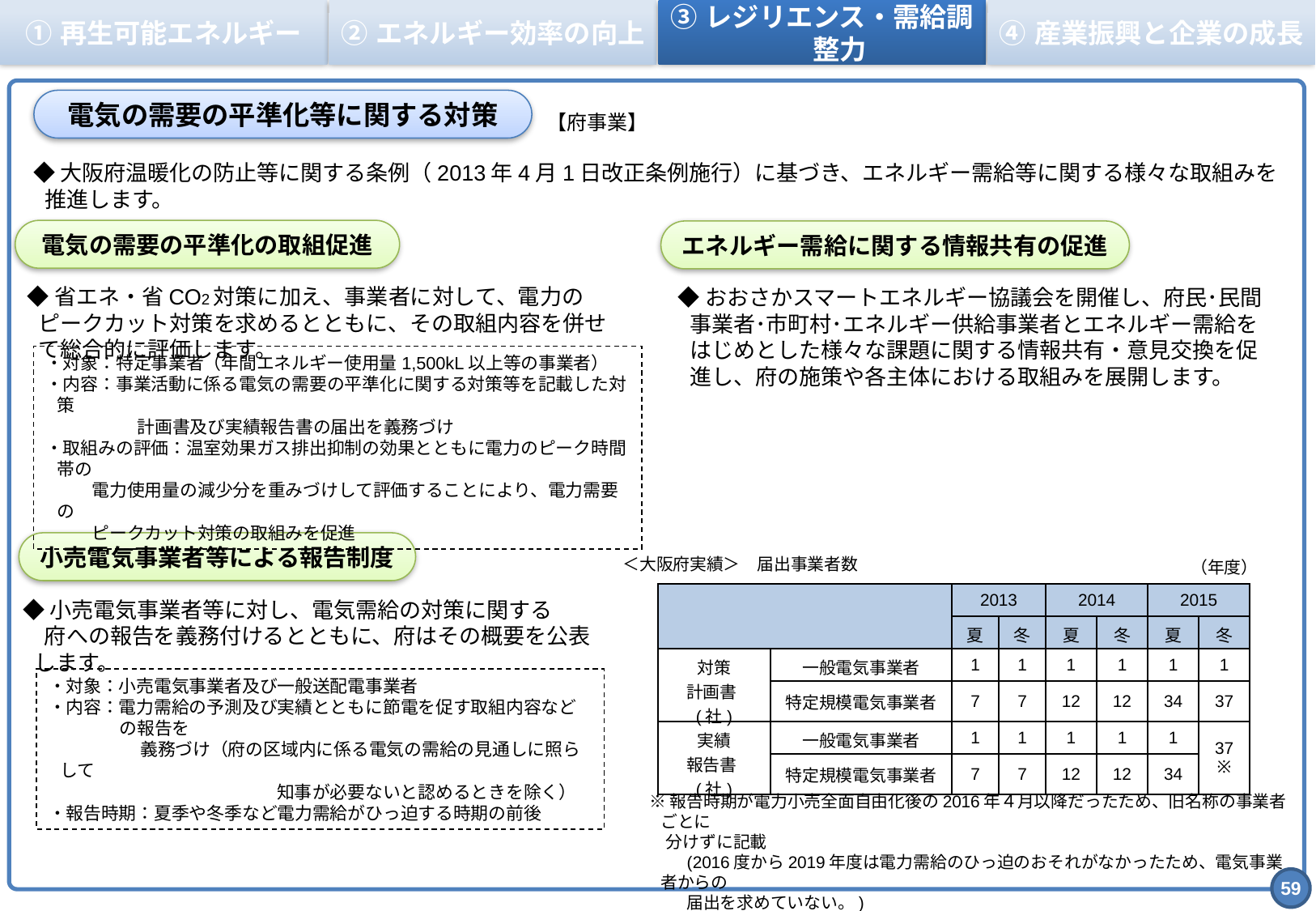

①	再生可能エネルギー
②	エネルギー効率の向上
③	レジリエンス・需給調整力
④	産業振興と企業の成長

電気の需要の平準化等に関する対策
【府事業】
◆大阪府温暖化の防止等に関する条例（2013年4月1日改正条例施行）に基づき、エネルギー需給等に関する様々な取組みを推進します。
電気の需要の平準化の取組促進
エネルギー需給に関する情報共有の促進
◆省エネ・省CO2対策に加え、事業者に対して、電力のピークカット対策を求めるとともに、その取組内容を併せて総合的に評価します。
◆おおさかスマートエネルギー協議会を開催し、府民･民間事業者･市町村･エネルギー供給事業者とエネルギー需給をはじめとした様々な課題に関する情報共有・意見交換を促進し、府の施策や各主体における取組みを展開します。
・対象：特定事業者（年間エネルギー使用量1,500kL以上等の事業者）
・内容：事業活動に係る電気の需要の平準化に関する対策等を記載した対策
　　　　　 計画書及び実績報告書の届出を義務づけ
・取組みの評価：温室効果ガス排出抑制の効果とともに電力のピーク時間帯の
           電力使用量の減少分を重みづけして評価することにより、電力需要の
           ピークカット対策の取組みを促進
小売電気事業者等による報告制度
＜大阪府実績＞　届出事業者数
（年度）
|  |  | 2013 |  | 2014 |  | 2015 |  |
| --- | --- | --- | --- | --- | --- | --- | --- |
|  |  | 夏 | 冬 | 夏 | 冬 | 夏 | 冬 |
| 対策 計画書(社) | 一般電気事業者 | 1 | 1 | 1 | 1 | 1 | 1 |
|  | 特定規模電気事業者 | 7 | 7 | 12 | 12 | 34 | 37 |
| 実績 報告書(社) | 一般電気事業者 | 1 | 1 | 1 | 1 | 1 | 37 ※ |
|  | 特定規模電気事業者 | 7 | 7 | 12 | 12 | 34 |  |
◆小売電気事業者等に対し、電気需給の対策に関する
　府への報告を義務付けるとともに、府はその概要を公表します。
・対象：小売電気事業者及び一般送配電事業者
・内容：電力需給の予測及び実績とともに節電を促す取組内容などの報告を
　　　　　 義務づけ（府の区域内に係る電気の需給の見通しに照らして
　　　　　　　　　　　　　知事が必要ないと認めるときを除く）
・報告時期：夏季や冬季など電力需給がひっ迫する時期の前後
※報告時期が電力小売全面自由化後の2016年４月以降だったため、旧名称の事業者ごとに
　分けずに記載
　　(2016度から2019年度は電力需給のひっ迫のおそれがなかったため、電気事業者からの
　　 届出を求めていない。)
59